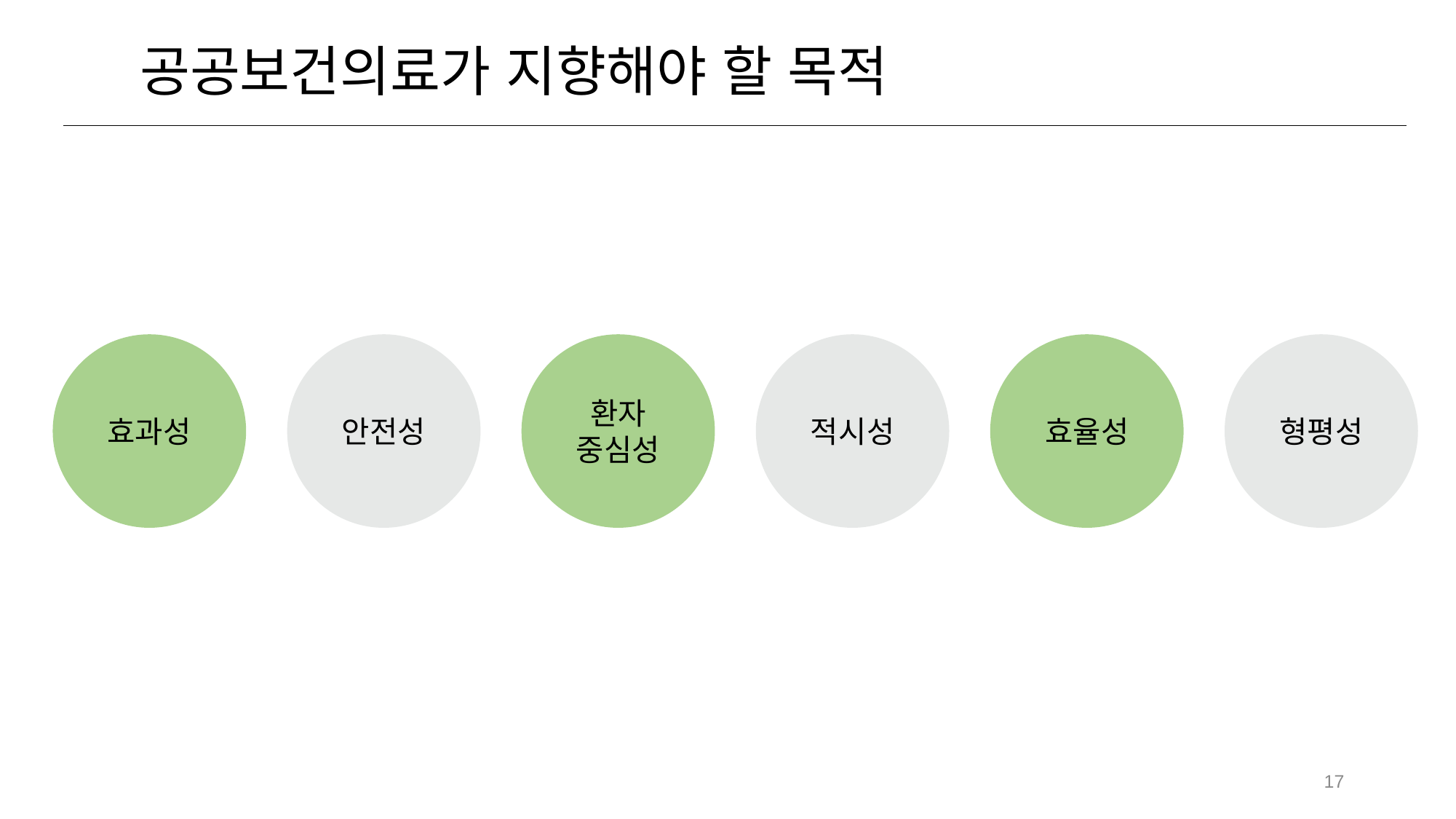

공공보건의료가 지향해야 할 목적
효과성
안전성
환자
중심성
적시성
효율성
형평성
17